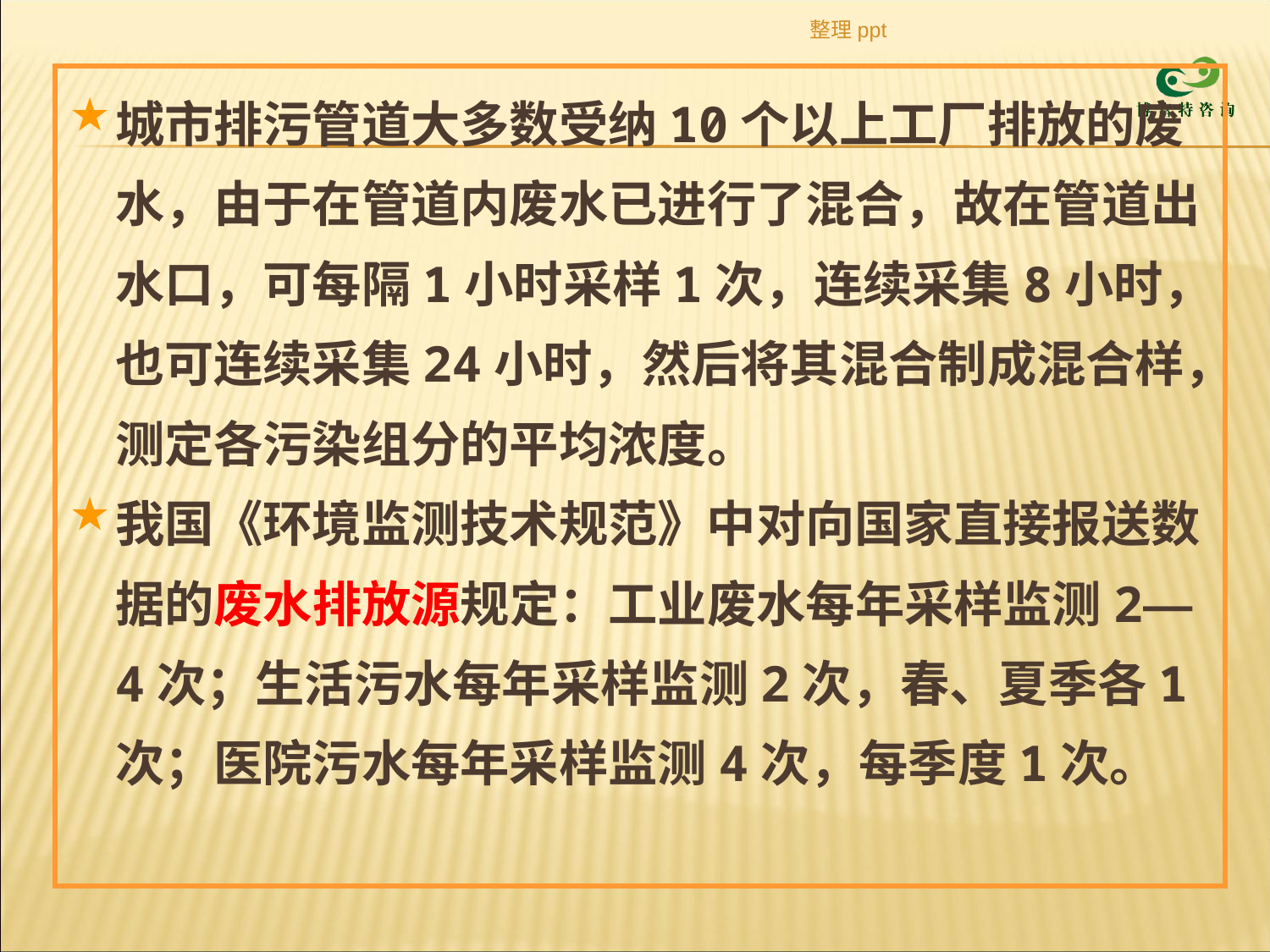

整理ppt
城市排污管道大多数受纳10个以上工厂排放的废水，由于在管道内废水已进行了混合，故在管道出水口，可每隔1小时采样1次，连续采集8小时，也可连续采集24小时，然后将其混合制成混合样，测定各污染组分的平均浓度。
我国《环境监测技术规范》中对向国家直接报送数据的废水排放源规定：工业废水每年采样监测2—4次；生活污水每年采样监测2次，春、夏季各1次；医院污水每年采样监测4次，每季度1次。

44